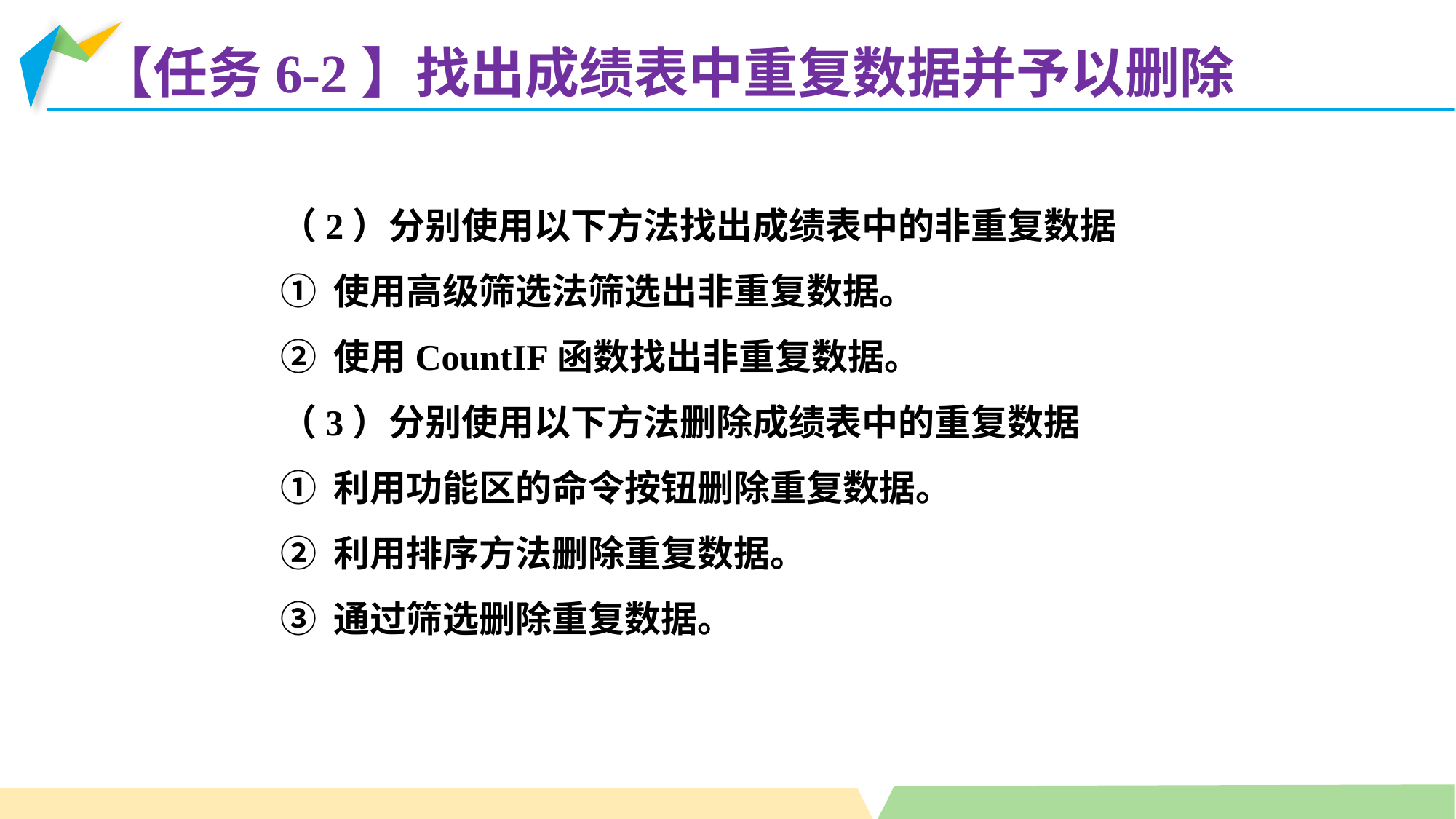

【任务6-2】找出成绩表中重复数据并予以删除
（2）分别使用以下方法找出成绩表中的非重复数据
① 使用高级筛选法筛选出非重复数据。
② 使用CountIF函数找出非重复数据。
（3）分别使用以下方法删除成绩表中的重复数据
① 利用功能区的命令按钮删除重复数据。
② 利用排序方法删除重复数据。
③ 通过筛选删除重复数据。